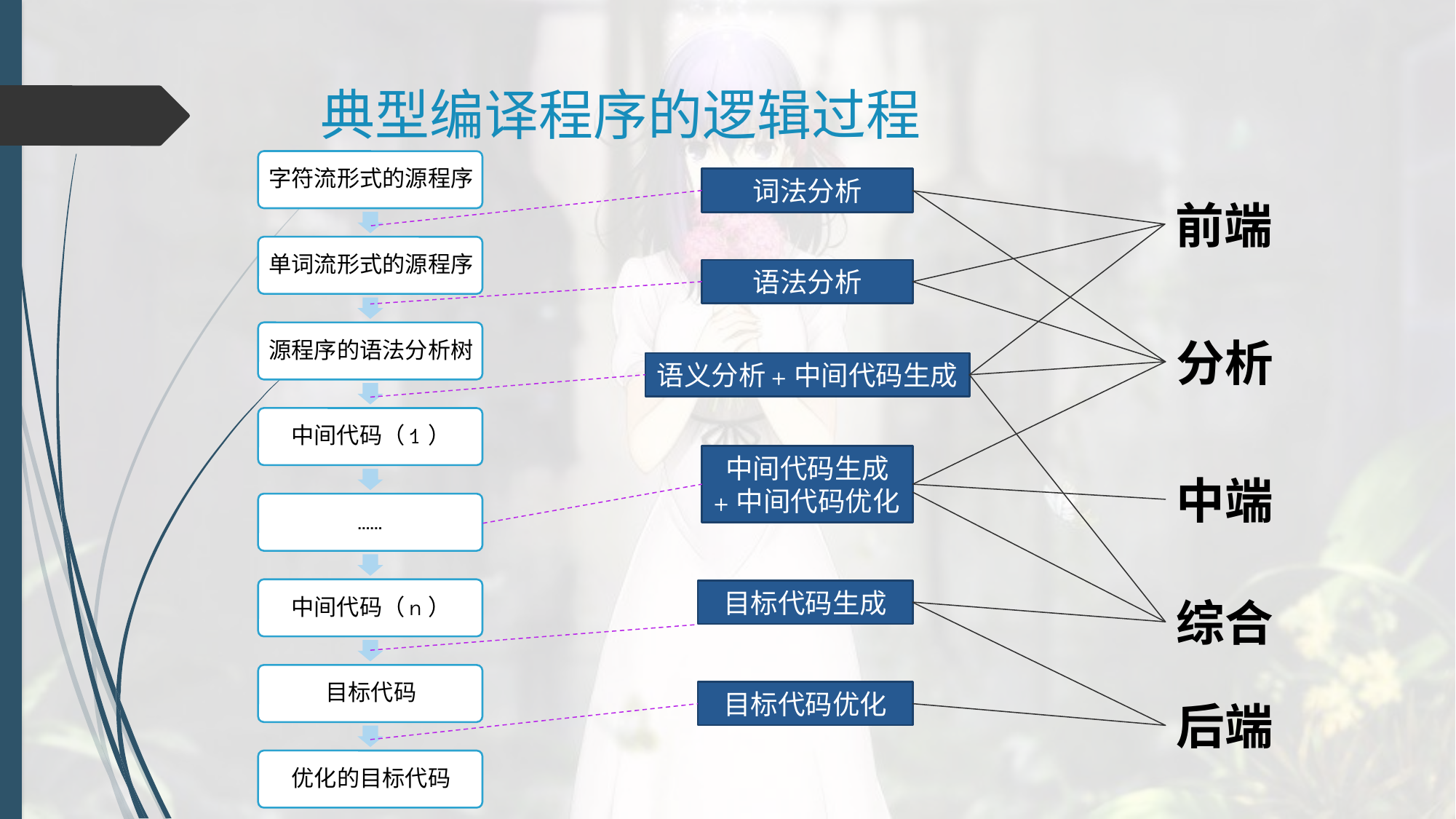

# 典型编译程序的逻辑过程
字符流形式的源程序

单词流形式的源程序

源程序的语法分析树

中间代码（1）

……

中间代码（n）

目标代码

优化的目标代码
词法分析
前端
语法分析
分析
语义分析+中间代码生成
中间代码生成
+中间代码优化
中端
目标代码生成
综合
目标代码优化
后端